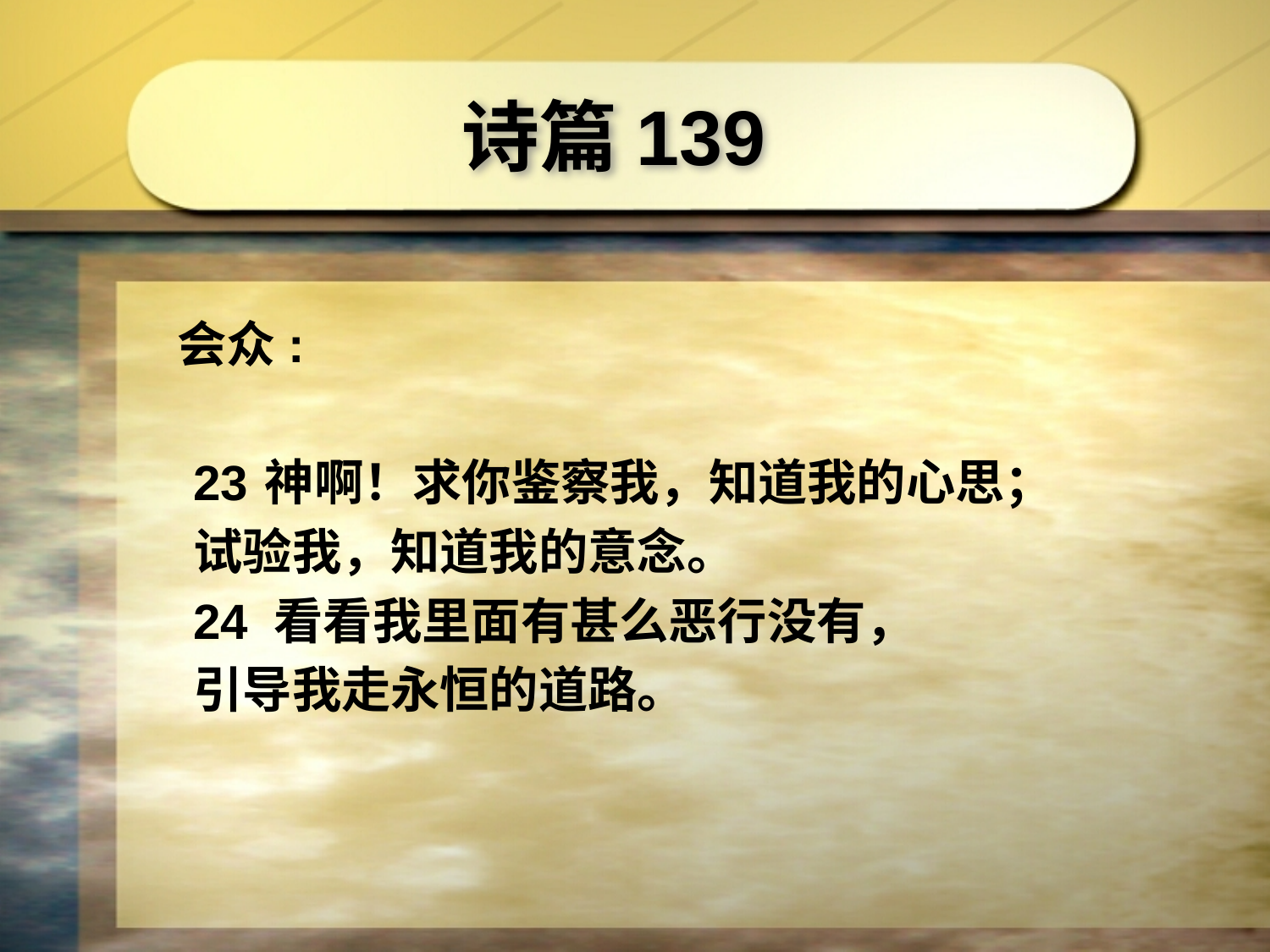

诗篇139
会众:

23	神啊！求你鉴察我，知道我的心思；
试验我，知道我的意念。
24 看看我里面有甚么恶行没有，
引导我走永恒的道路。